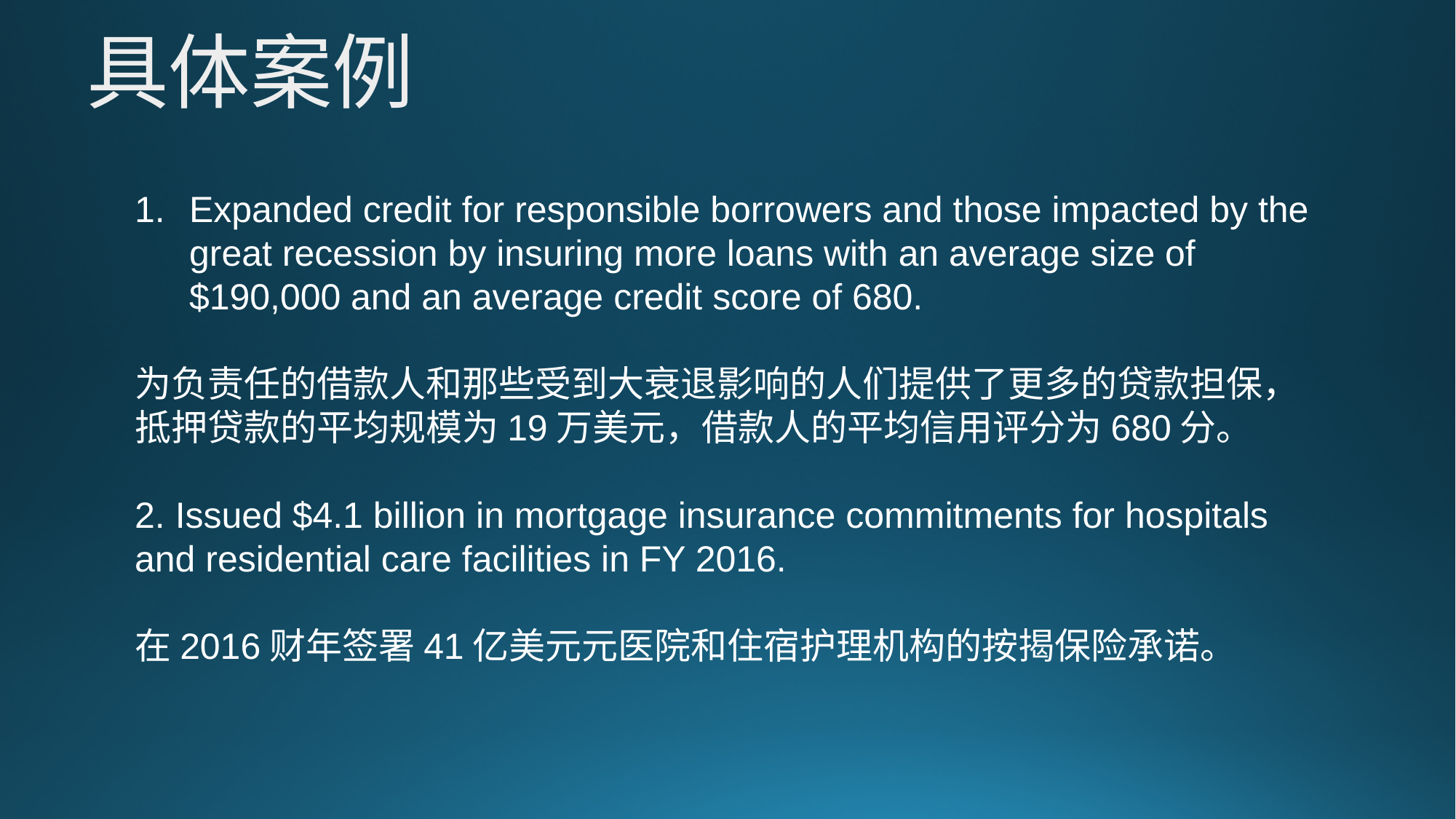

具体案例
Expanded credit for responsible borrowers and those impacted by the great recession by insuring more loans with an average size of $190,000 and an average credit score of 680.

为负责任的借款人和那些受到大衰退影响的人们提供了更多的贷款担保，抵押贷款的平均规模为19万美元，借款人的平均信用评分为680分。

2. Issued $4.1 billion in mortgage insurance commitments for hospitals and residential care facilities in FY 2016.

在2016财年签署41亿美元元医院和住宿护理机构的按揭保险承诺。